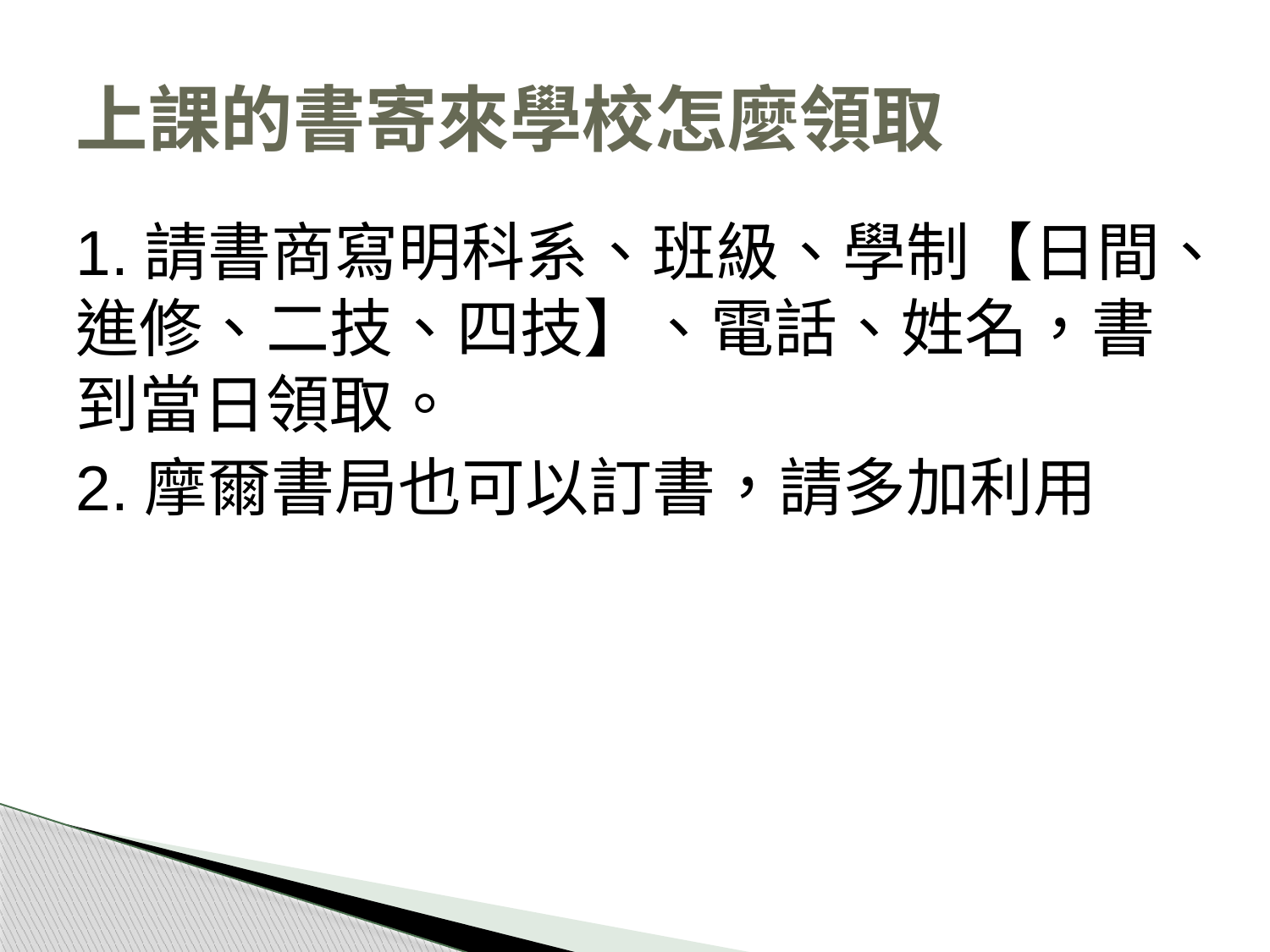

# 上課的書寄來學校怎麼領取
1.請書商寫明科系、班級、學制【日間、進修、二技、四技】、電話、姓名，書到當日領取。
2.摩爾書局也可以訂書，請多加利用